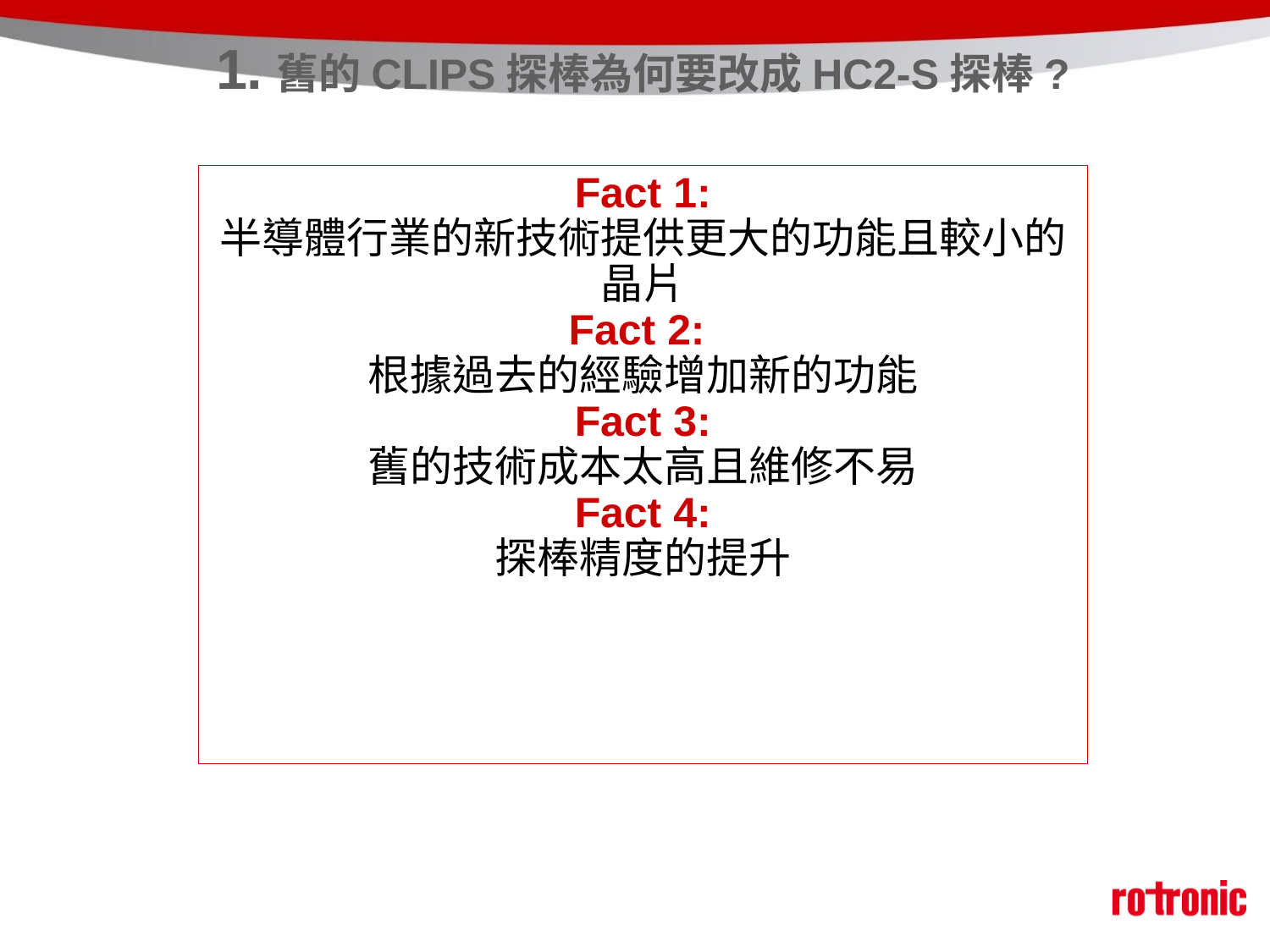

1.舊的CLIPS探棒為何要改成HC2-S探棒?
Fact 1:
半導體行業的新技術提供更大的功能且較小的晶片
Fact 2:
根據過去的經驗增加新的功能
Fact 3:
舊的技術成本太高且維修不易
Fact 4:
探棒精度的提升